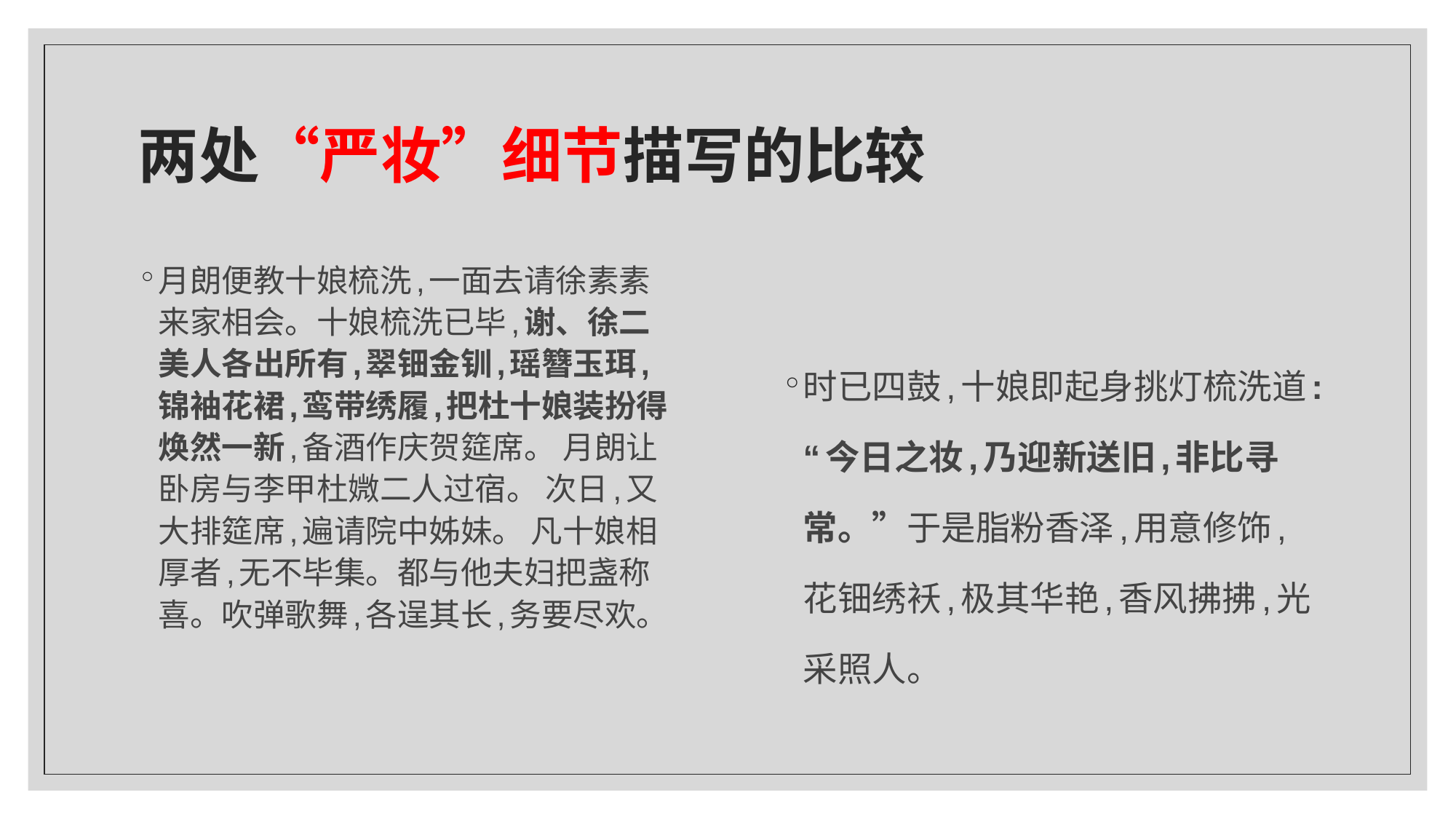

# 两处“严妆”细节描写的比较

时已四鼓,十娘即起身挑灯梳洗道:“今日之妆,乃迎新送旧,非比寻常。”于是脂粉香泽,用意修饰,花钿绣袄,极其华艳,香风拂拂,光采照人。
月朗便教十娘梳洗,一面去请徐素素来家相会。十娘梳洗已毕,谢、徐二美人各出所有,翠钿金钏,瑶簪玉珥,锦袖花裙,鸾带绣履,把杜十娘装扮得焕然一新,备酒作庆贺筵席。 月朗让卧房与李甲杜媺二人过宿。 次日,又大排筵席,遍请院中姊妹。 凡十娘相厚者,无不毕集。都与他夫妇把盏称喜。吹弹歌舞,各逞其长,务要尽欢。